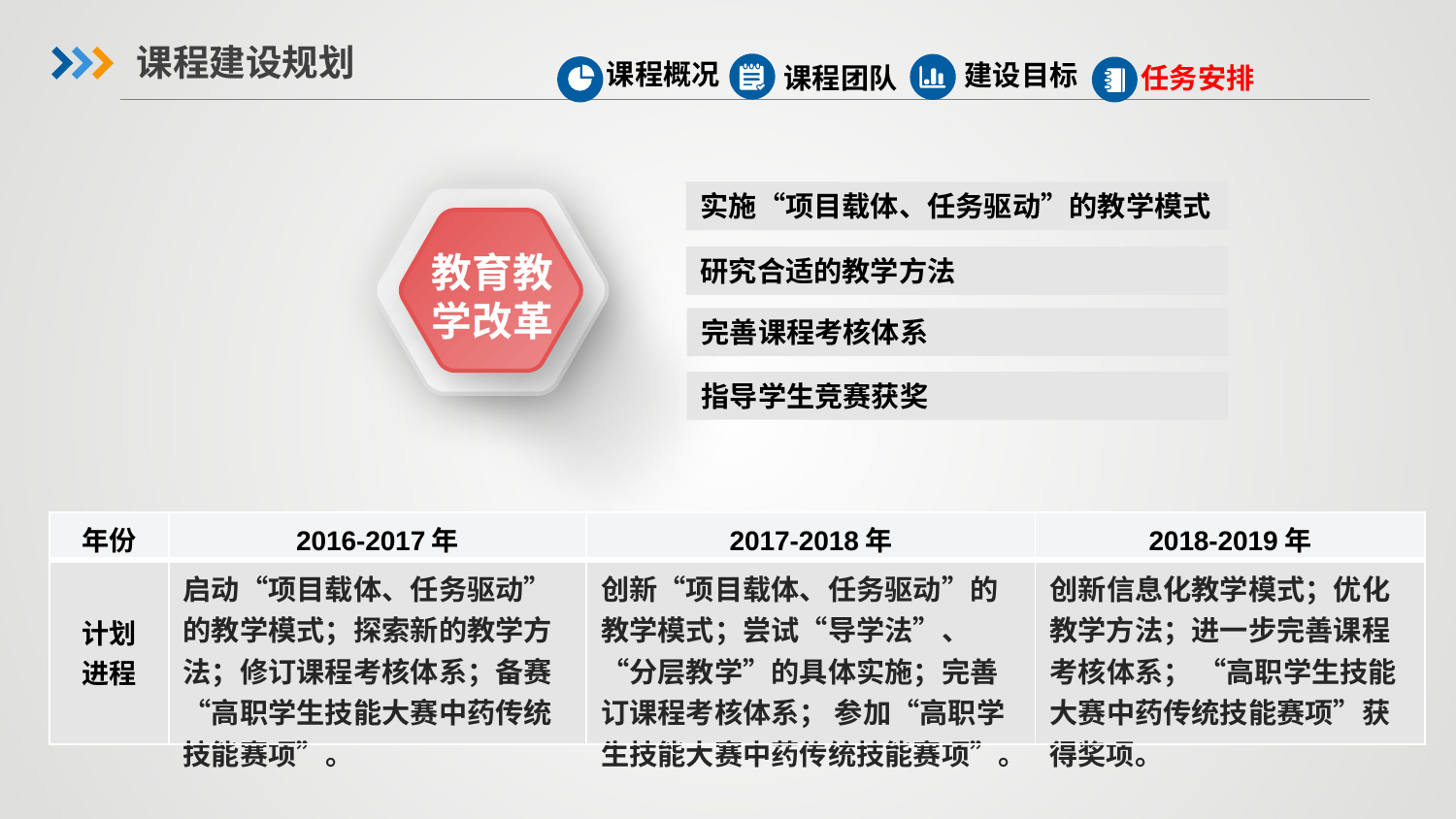

课程建设规划
课程概况
建设目标
课程团队
任务安排

教育教学改革
实施“项目载体、任务驱动”的教学模式
研究合适的教学方法
完善课程考核体系
指导学生竞赛获奖
| 年份 | 2016-2017年 | 2017-2018年 | 2018-2019年 |
| --- | --- | --- | --- |
| 计划 进程 | 启动“项目载体、任务驱动”的教学模式；探索新的教学方法；修订课程考核体系；备赛“高职学生技能大赛中药传统技能赛项”。 | 创新“项目载体、任务驱动”的教学模式；尝试“导学法”、“分层教学”的具体实施；完善订课程考核体系； 参加“高职学生技能大赛中药传统技能赛项”。 | 创新信息化教学模式；优化教学方法；进一步完善课程考核体系； “高职学生技能大赛中药传统技能赛项”获得奖项。 |